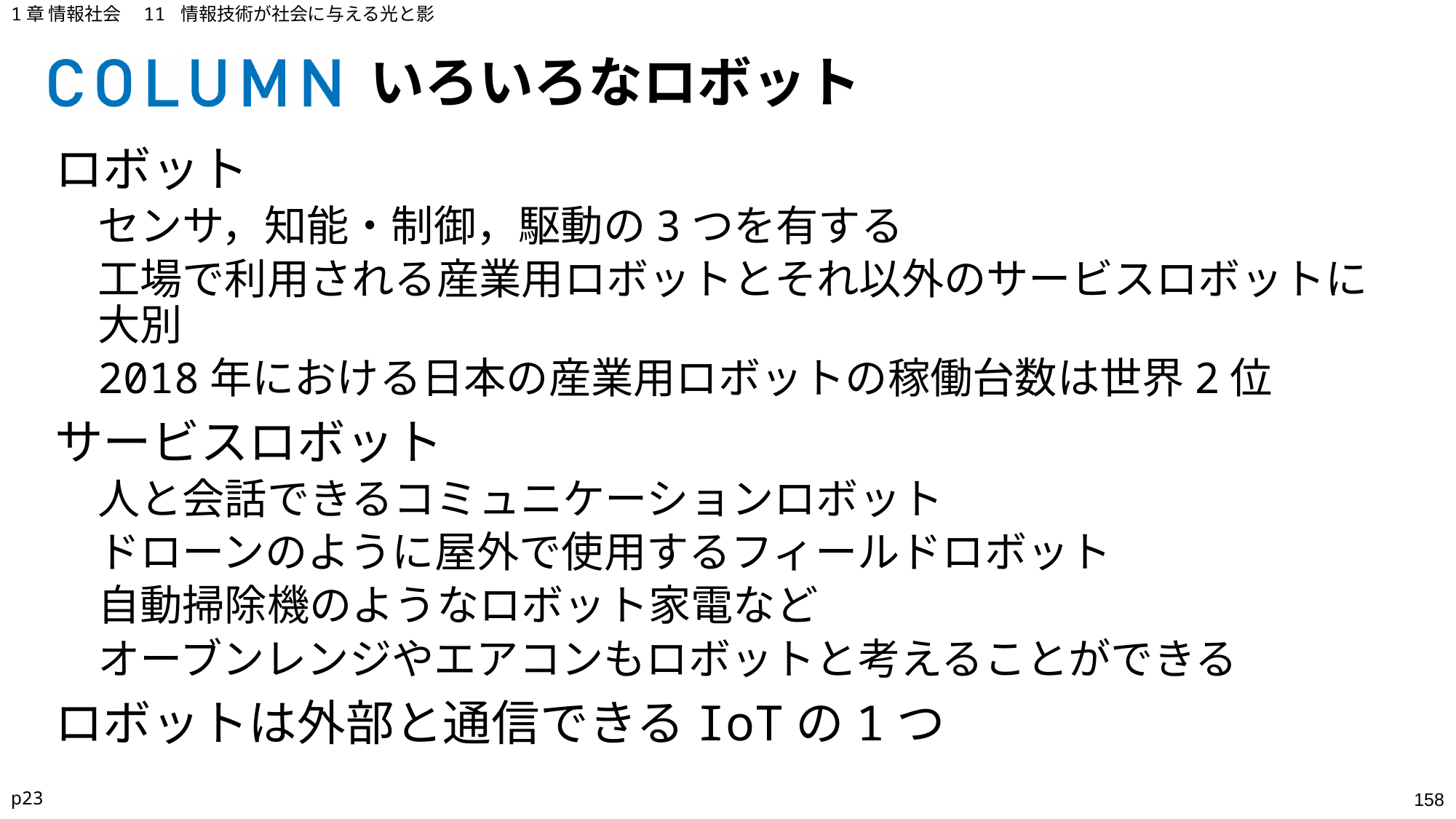

1章 情報社会　11 情報技術が社会に与える光と影

いろいろなロボット
ロボット
センサ，知能・制御，駆動の3つを有する
工場で利用される産業用ロボットとそれ以外のサービスロボットに大別
2018年における日本の産業用ロボットの稼働台数は世界2位
サービスロボット
人と会話できるコミュニケーションロボット
ドローンのように屋外で使用するフィールドロボット
自動掃除機のようなロボット家電など
オーブンレンジやエアコンもロボットと考えることができる
ロボットは外部と通信できるIoTの1つ

p23
158